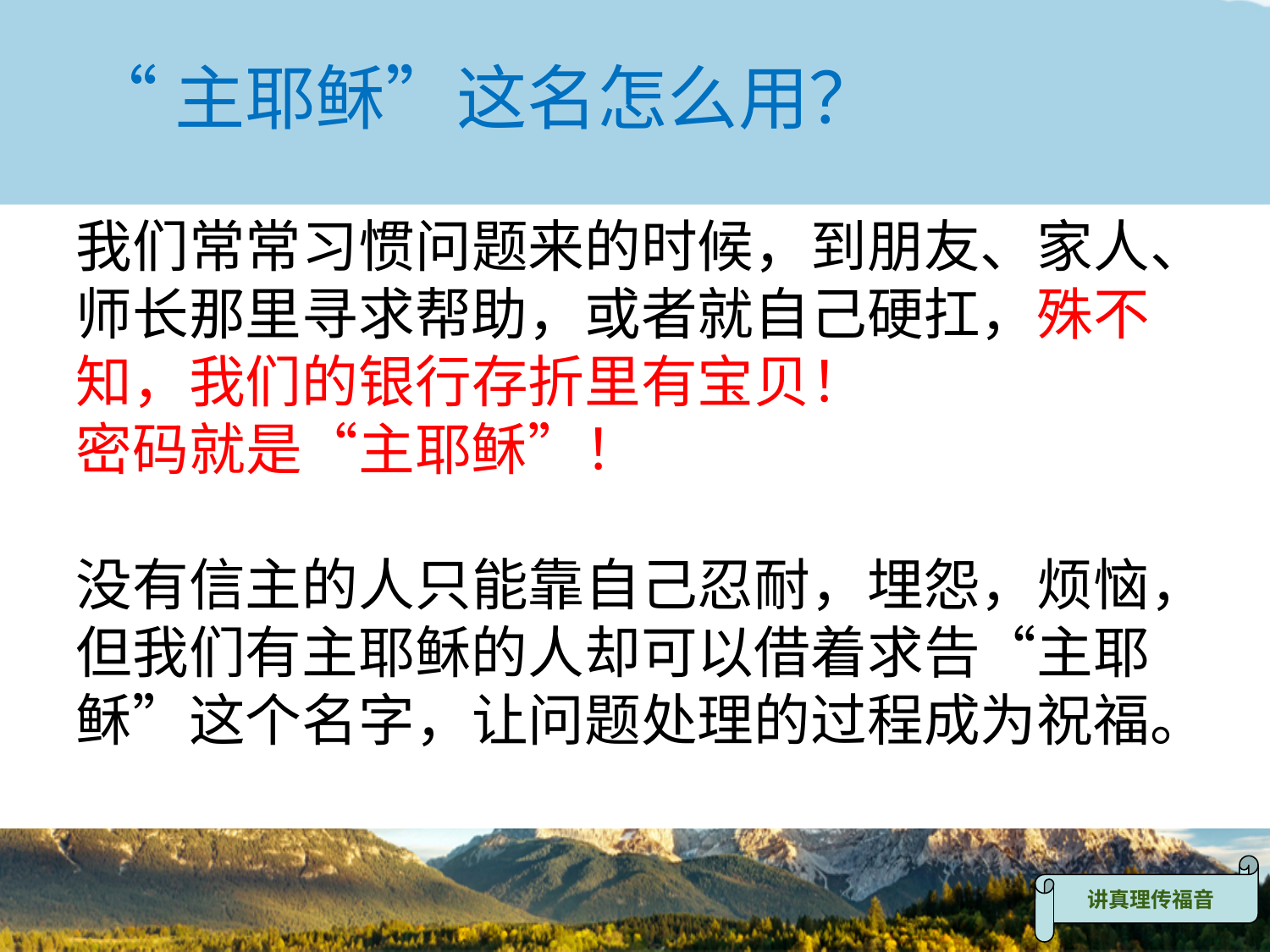

“主耶稣”这名怎么用？
我们常常习惯问题来的时候，到朋友、家人、师长那里寻求帮助，或者就自己硬扛，殊不知，我们的银行存折里有宝贝！
密码就是“主耶稣”！

没有信主的人只能靠自己忍耐，埋怨，烦恼，但我们有主耶稣的人却可以借着求告“主耶稣”这个名字，让问题处理的过程成为祝福。
讲真理传福音